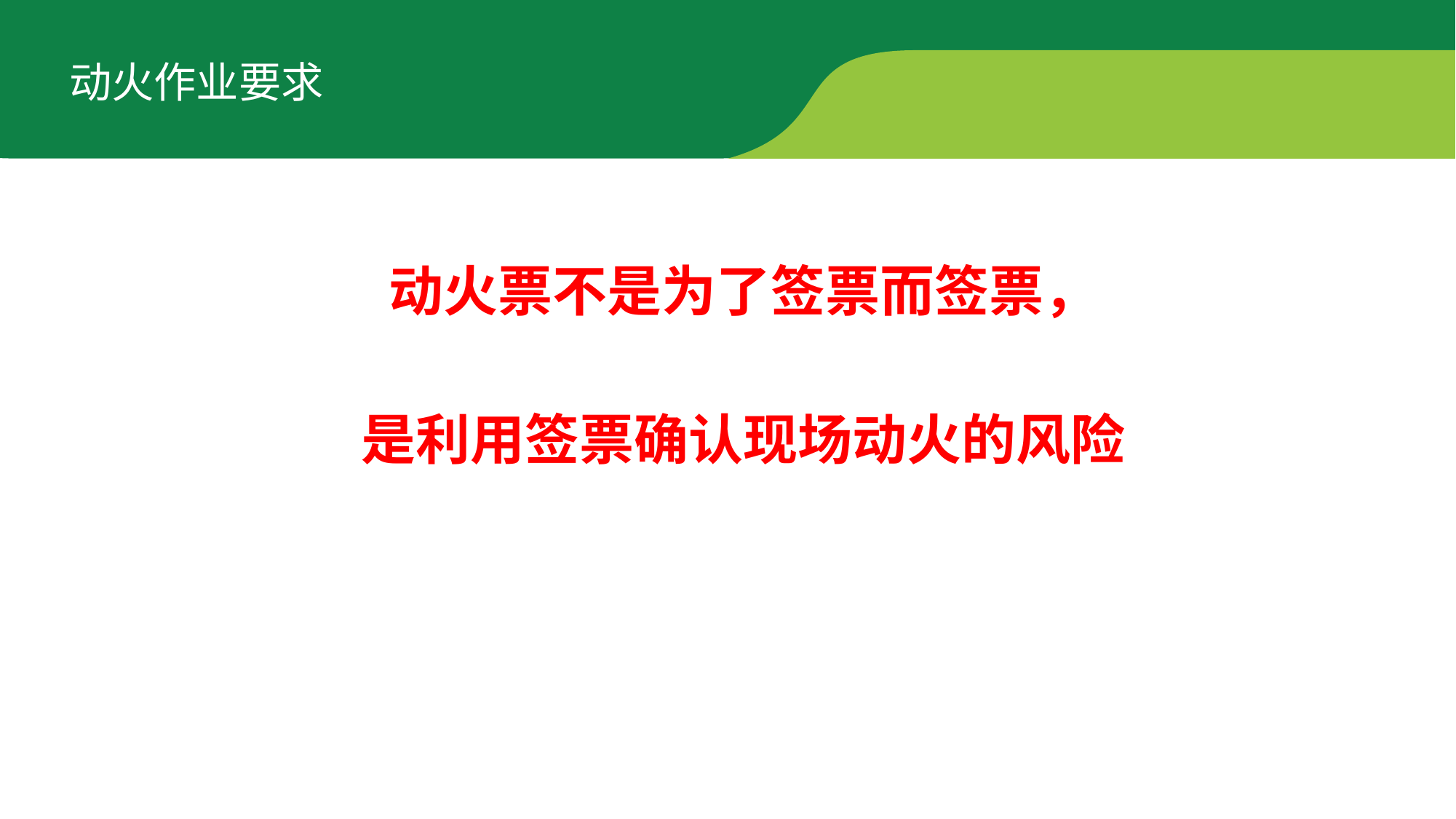

动火作业要求

动火票不是为了签票而签票，

是利用签票确认现场动火的风险